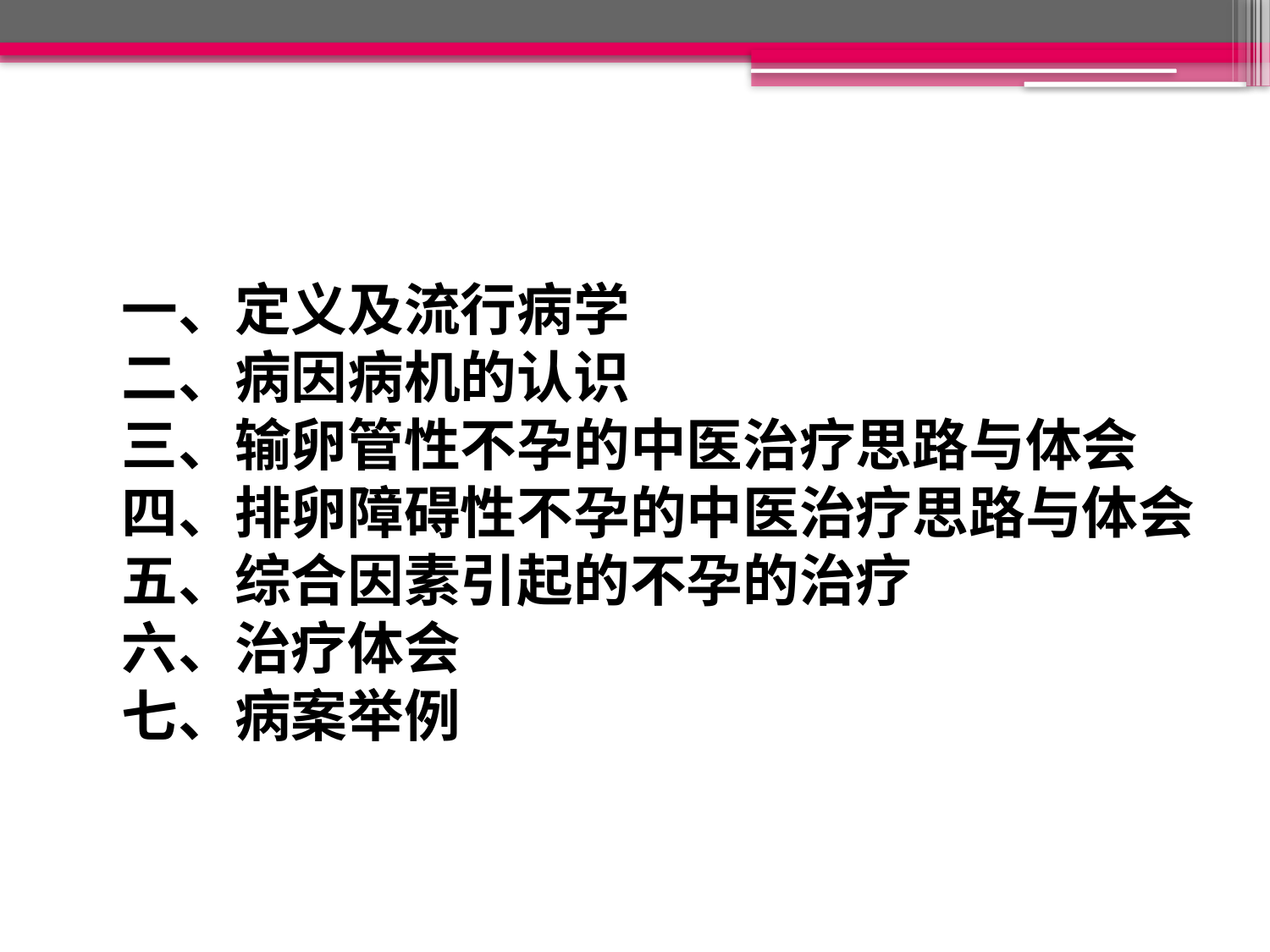

一、定义及流行病学
二、病因病机的认识
三、输卵管性不孕的中医治疗思路与体会
四、排卵障碍性不孕的中医治疗思路与体会
五、综合因素引起的不孕的治疗
六、治疗体会
七、病案举例